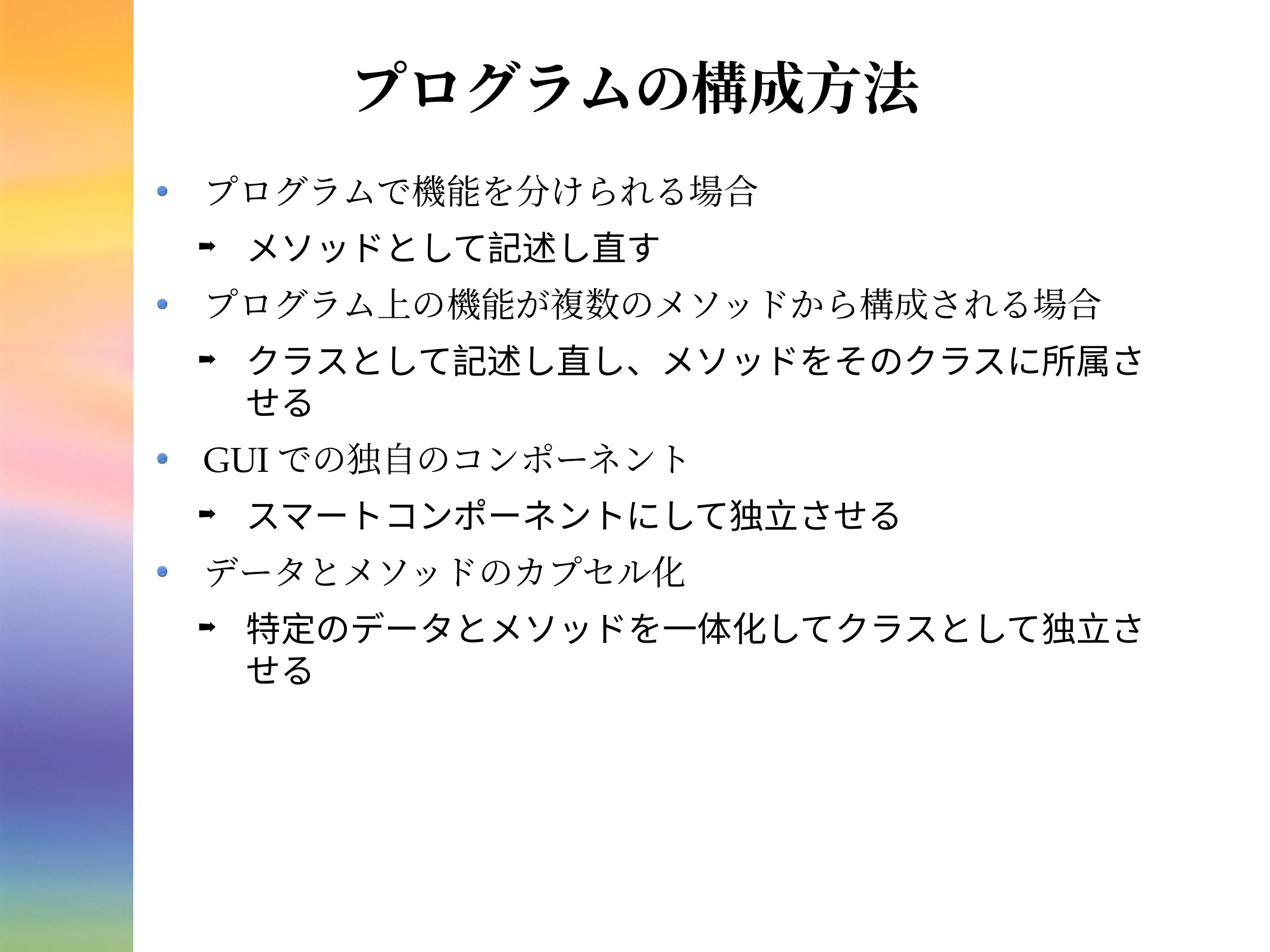

# プログラムの構成方法
プログラムで機能を分けられる場合
メソッドとして記述し直す
プログラム上の機能が複数のメソッドから構成される場合
クラスとして記述し直し、メソッドをそのクラスに所属させる
GUIでの独自のコンポーネント
スマートコンポーネントにして独立させる
データとメソッドのカプセル化
特定のデータとメソッドを一体化してクラスとして独立させる